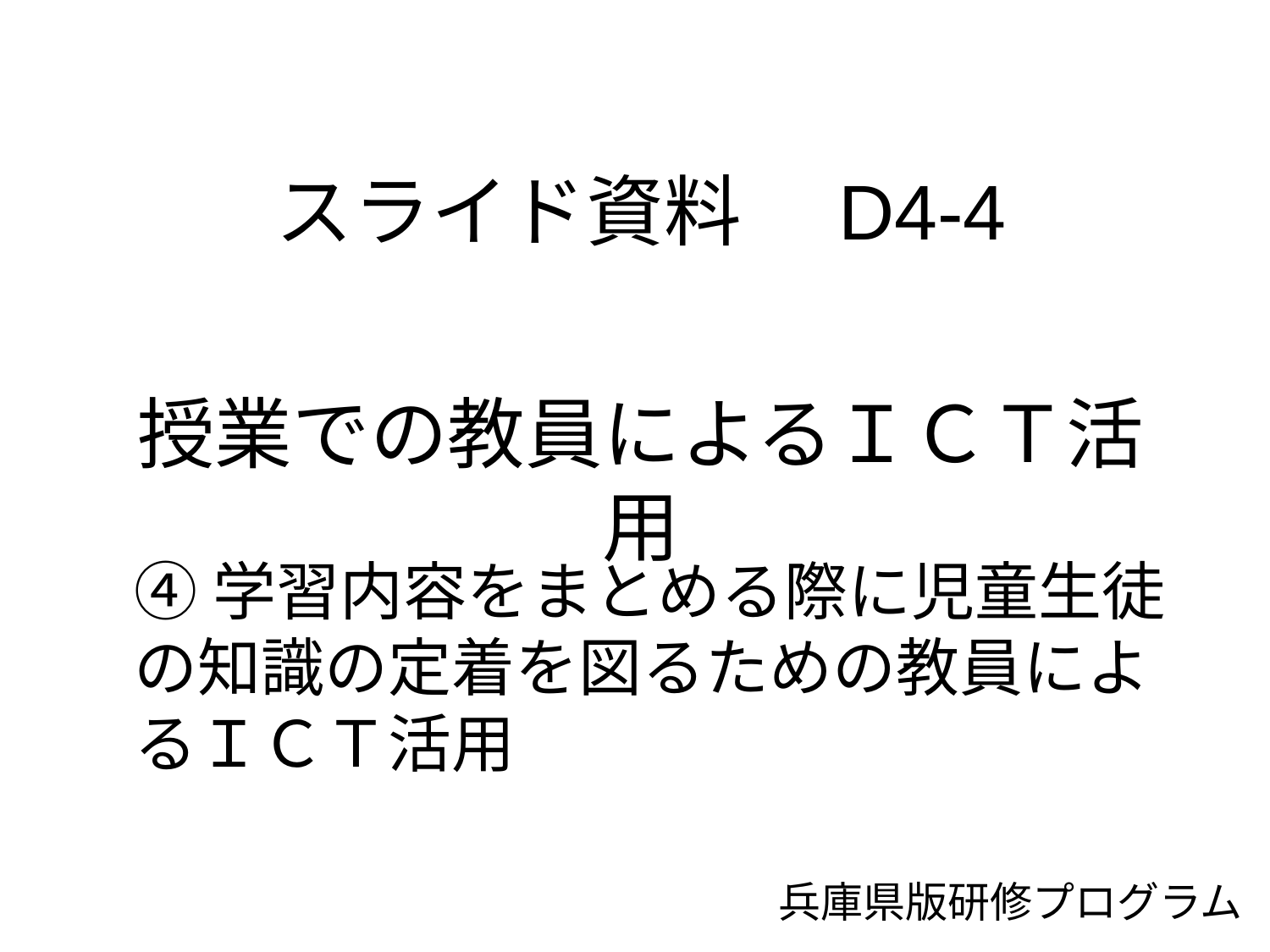

スライド資料　D4-4
# 授業での教員によるＩＣＴ活用
④学習内容をまとめる際に児童生徒の知識の定着を図るための教員によるＩＣＴ活用
兵庫県版研修プログラム